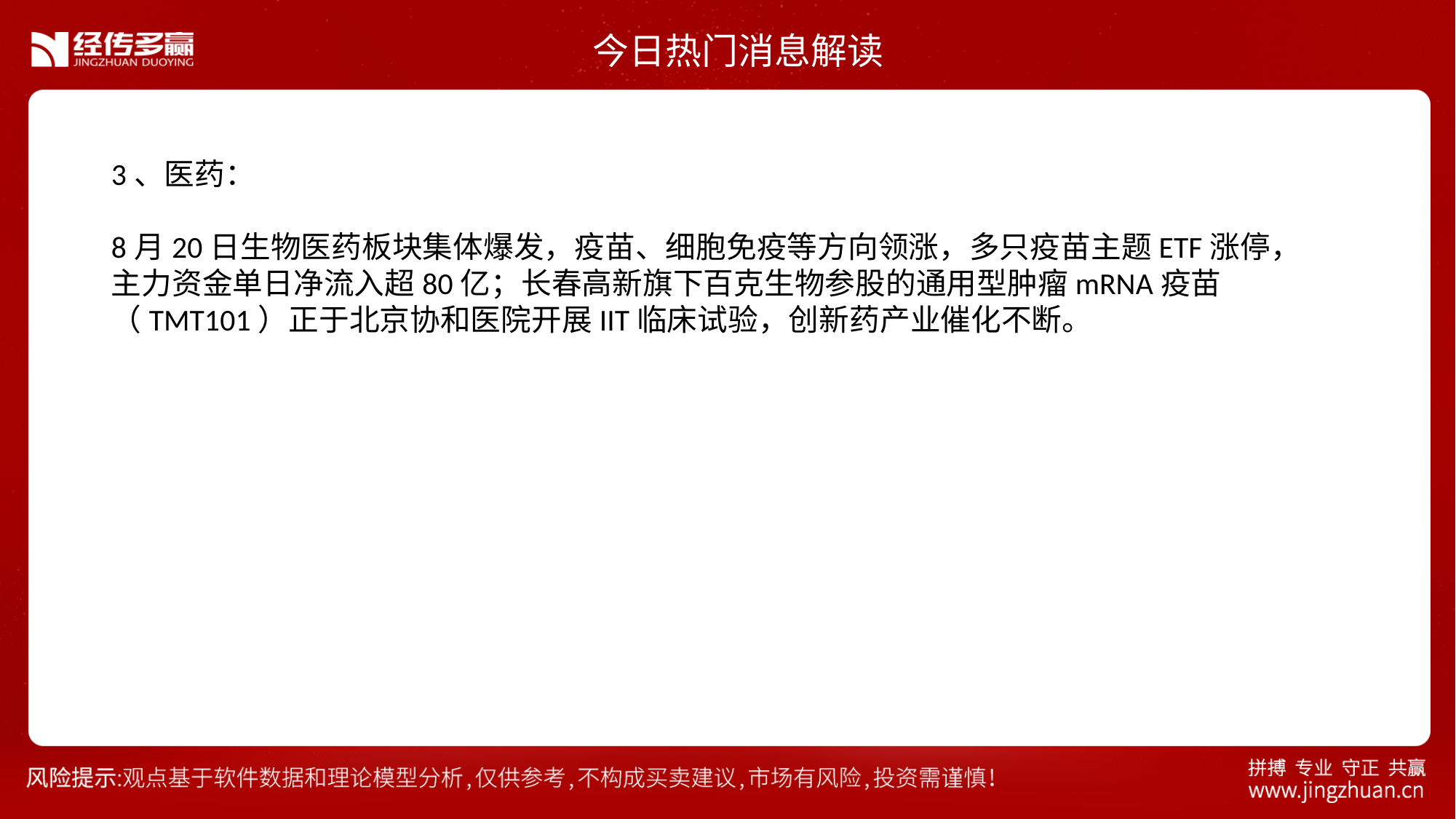

今日热门消息解读
3、医药：

8月20日生物医药板块集体爆发，疫苗、细胞免疫等方向领涨，多只疫苗主题ETF涨停，主力资金单日净流入超80亿；长春高新旗下百克生物参股的通用型肿瘤mRNA疫苗（TMT101）正于北京协和医院开展IIT临床试验，创新药产业催化不断。